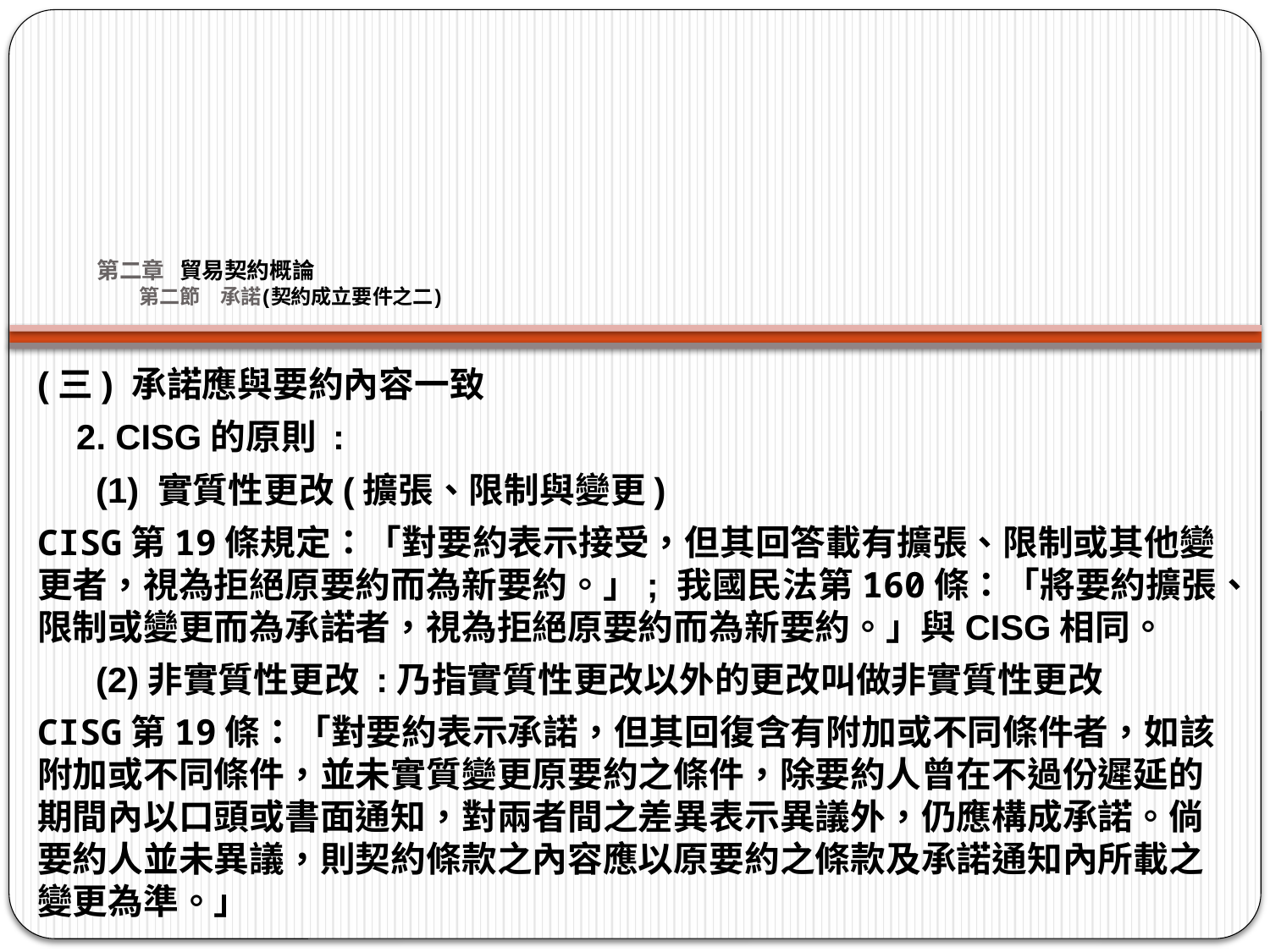

# 第二章   貿易契約概論 第二節　承諾(契約成立要件之二)
(三) 承諾應與要約內容一致
    2. CISG的原則 :
      (1) 實質性更改(擴張、限制與變更)
CISG第19條規定：「對要約表示接受，但其回答載有擴張、限制或其他變更者，視為拒絕原要約而為新要約。」; 我國民法第160條：「將要約擴張、限制或變更而為承諾者，視為拒絕原要約而為新要約。」與CISG相同。
      (2)非實質性更改 :乃指實質性更改以外的更改叫做非實質性更改
CISG第19條：「對要約表示承諾，但其回復含有附加或不同條件者，如該附加或不同條件，並未實質變更原要約之條件，除要約人曾在不過份遲延的期間內以口頭或書面通知，對兩者間之差異表示異議外，仍應構成承諾。倘要約人並未異議，則契約條款之內容應以原要約之條款及承諾通知內所載之變更為準。」